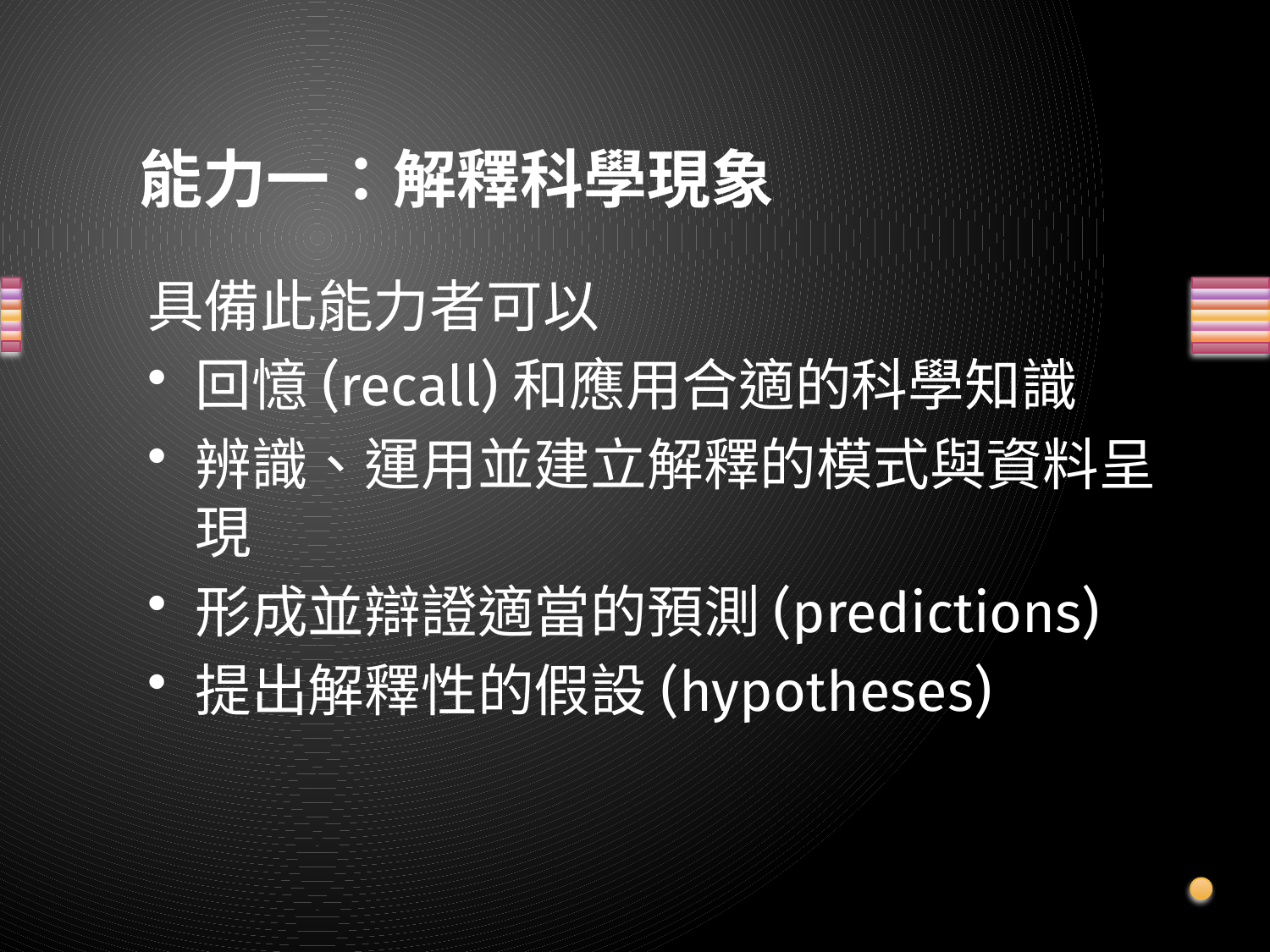

# 能力一：解釋科學現象
具備此能力者可以
回憶(recall)和應用合適的科學知識
辨識、運用並建立解釋的模式與資料呈現
形成並辯證適當的預測(predictions)
提出解釋性的假設(hypotheses)